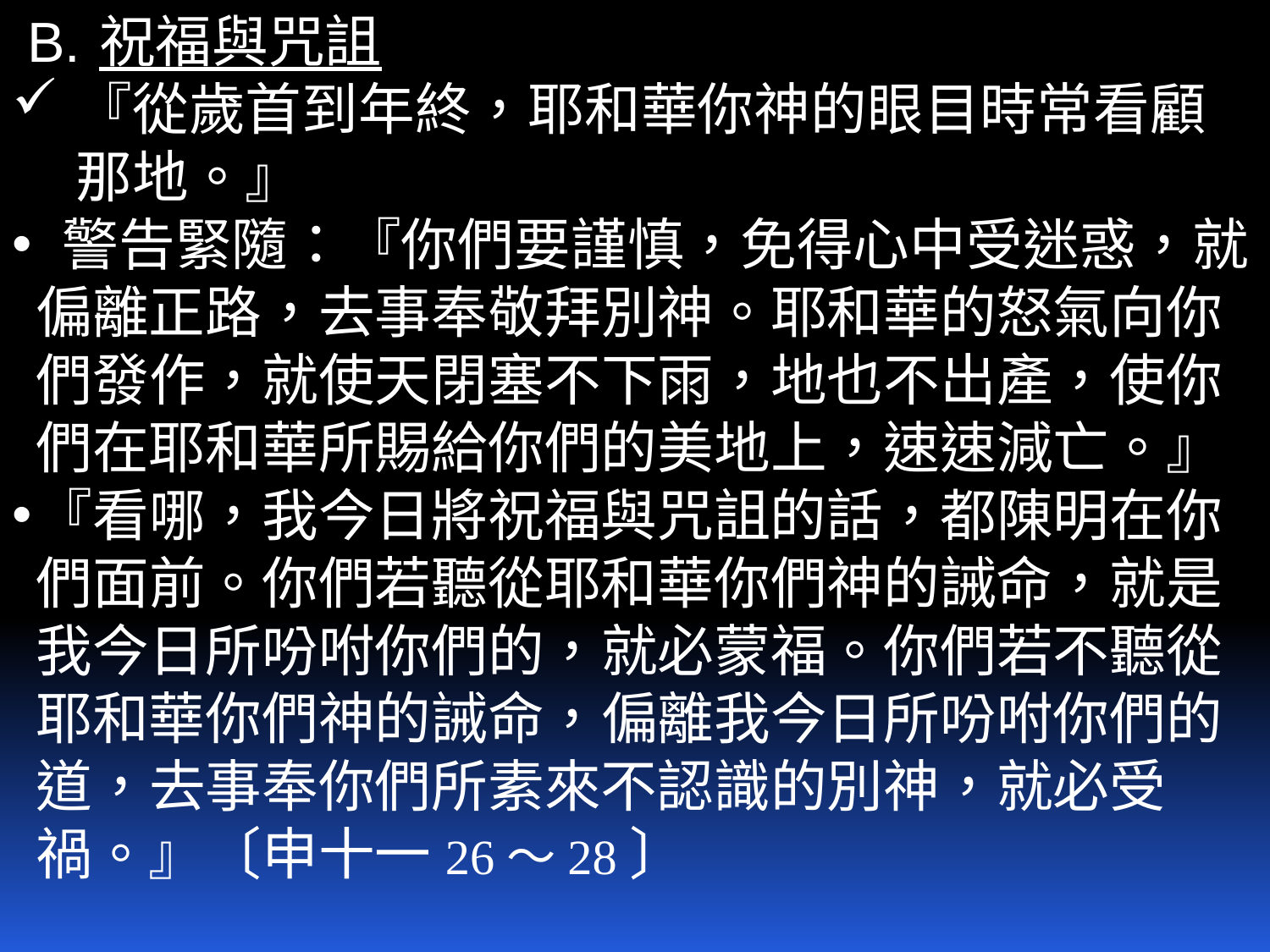

祝福與咒詛
『從歲首到年終，耶和華你神的眼目時常看顧那地。』
 警告緊隨：『你們要謹慎，免得心中受迷惑，就偏離正路，去事奉敬拜別神。耶和華的怒氣向你們發作，就使天閉塞不下雨，地也不出產，使你們在耶和華所賜給你們的美地上，速速減亡。』
『看哪，我今日將祝福與咒詛的話，都陳明在你們面前。你們若聽從耶和華你們神的誡命，就是我今日所吩咐你們的，就必蒙福。你們若不聽從耶和華你們神的誡命，偏離我今日所吩咐你們的道，去事奉你們所素來不認識的別神，就必受禍。』〔申十一26～28〕